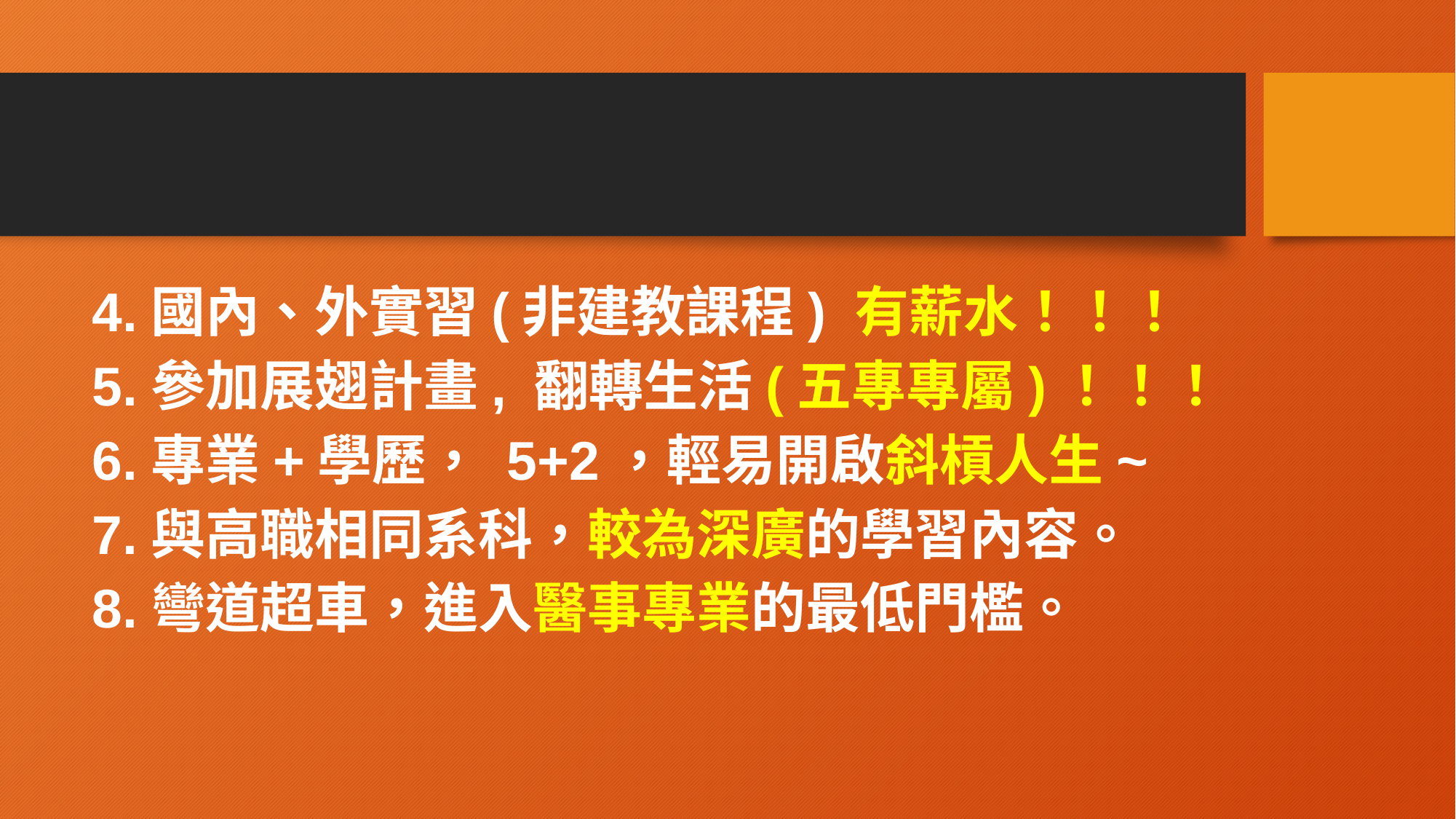

#
4.國內、外實習(非建教課程) 有薪水！！！
5.參加展翅計畫, 翻轉生活(五專專屬)！！！
6.專業+學歷， 5+2，輕易開啟斜槓人生~
7.與高職相同系科，較為深廣的學習內容。
8.彎道超車，進入醫事專業的最低門檻。